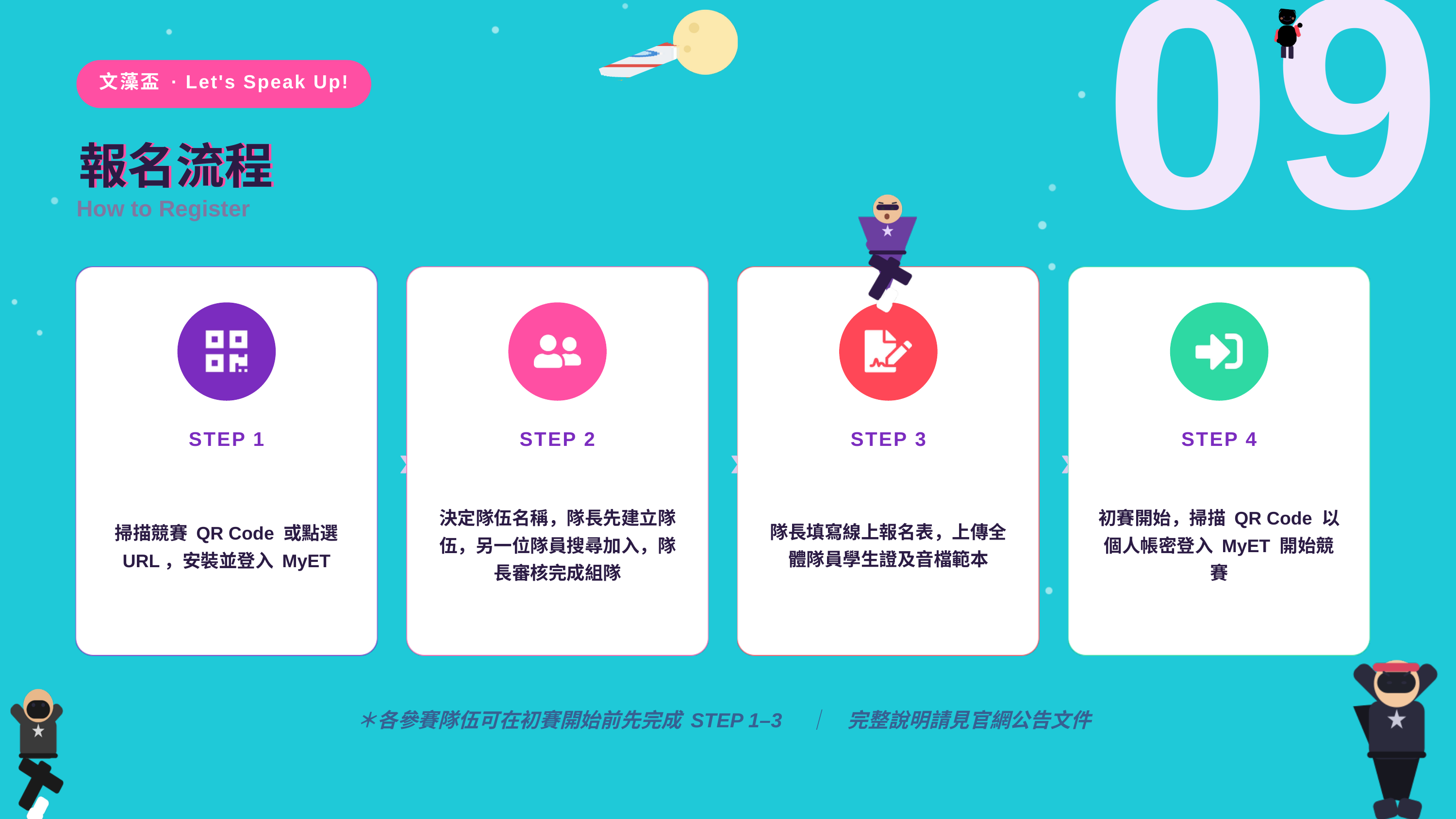

09

文藻盃 · Let's Speak Up!

報名流程

報名流程

How to Register

STEP 1

STEP 2

STEP 3

STEP 4

›

›

›

掃描競賽 QR Code 或點選 URL，安裝並登入 MyET

決定隊伍名稱，隊長先建立隊伍，另一位隊員搜尋加入，隊長審核完成組隊

隊長填寫線上報名表，上傳全體隊員學生證及音檔範本

初賽開始，掃描 QR Code 以個人帳密登入 MyET 開始競賽

＊各參賽隊伍可在初賽開始前先完成 STEP 1–3　│　完整說明請見官網公告文件